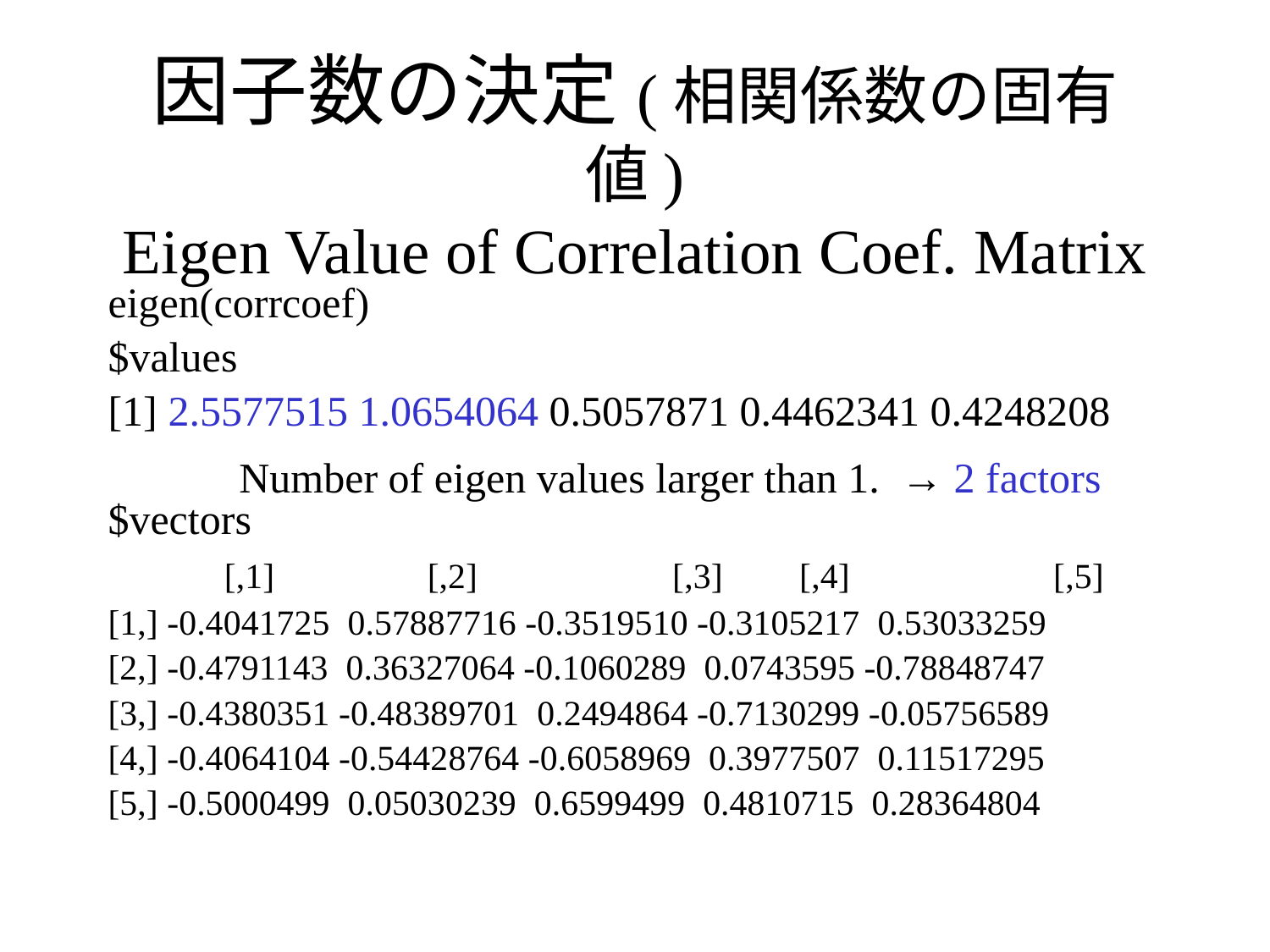

# 因子数の決定(相関係数の固有値) Eigen Value of Correlation Coef. Matrix
eigen(corrcoef)
$values
[1] 2.5577515 1.0654064 0.5057871 0.4462341 0.4248208

$vectors
           [,1]      	  [,2]     	 	 [,3]      	 [,4]       		 [,5]
[1,] -0.4041725  0.57887716 -0.3519510 -0.3105217  0.53033259
[2,] -0.4791143  0.36327064 -0.1060289  0.0743595 -0.78848747
[3,] -0.4380351 -0.48389701  0.2494864 -0.7130299 -0.05756589
[4,] -0.4064104 -0.54428764 -0.6058969  0.3977507  0.11517295
[5,] -0.5000499  0.05030239  0.6599499  0.4810715  0.28364804

Number of eigen values larger than 1.  → 2 factors